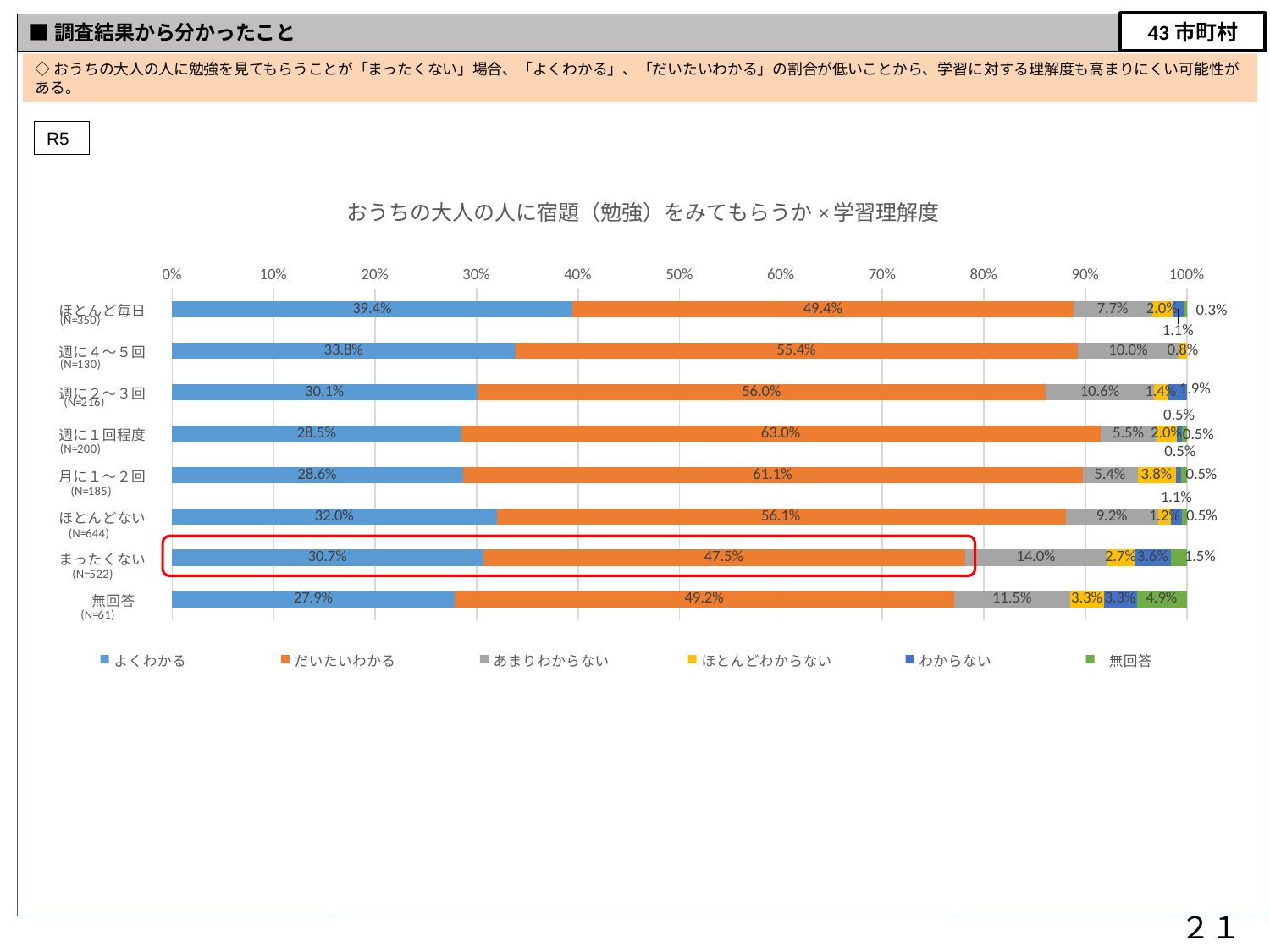

43市町村
■調査結果から分かったこと

◇おうちの大人の人に勉強を見てもらうことが「まったくない」場合、「よくわかる」、「だいたいわかる」の割合が低いことから、学習に対する理解度も高まりにくい可能性がある。
R5

### Chart: おうちの大人の人に宿題（勉強）をみてもらうか×学習理解度

| Category | よくわかる           | だいたいわかる       | あまりわからない     | ほとんどわからない   | わからない           |   無回答             |
|---|---|---|---|---|---|---|
| ほとんど毎日         | 0.3942857142857143 | 0.4942857142857143 | 0.07714285714285714 | 0.02 | 0.011428571428571429 | 0.002857142857142857 |
| 週に４～５回         | 0.3384615384615385 | 0.5538461538461539 | 0.1 | 0.007692307692307693 | 0.0 | 0.0 |
| 週に２～３回         | 0.30092592592592593 | 0.5601851851851852 | 0.10648148148148148 | 0.013888888888888888 | 0.018518518518518517 | 0.0 |
| 週に１回程度         | 0.285 | 0.63 | 0.055 | 0.02 | 0.005 | 0.005 |
| 月に１～２回         | 0.2864864864864865 | 0.6108108108108108 | 0.05405405405405406 | 0.03783783783783784 | 0.005405405405405406 | 0.005405405405405406 |
| ほとんどない         | 0.3198757763975155 | 0.5605590062111802 | 0.09161490683229814 | 0.012422360248447204 | 0.010869565217391304 | 0.004658385093167702 |
| まったくない         | 0.3065134099616858 | 0.47509578544061304 | 0.13984674329501914 | 0.02681992337164751 | 0.03639846743295019 | 0.01532567049808429 |
|   無回答             | 0.2786885245901639 | 0.4918032786885246 | 0.11475409836065574 | 0.03278688524590164 | 0.03278688524590164 | 0.04918032786885246 |
２１